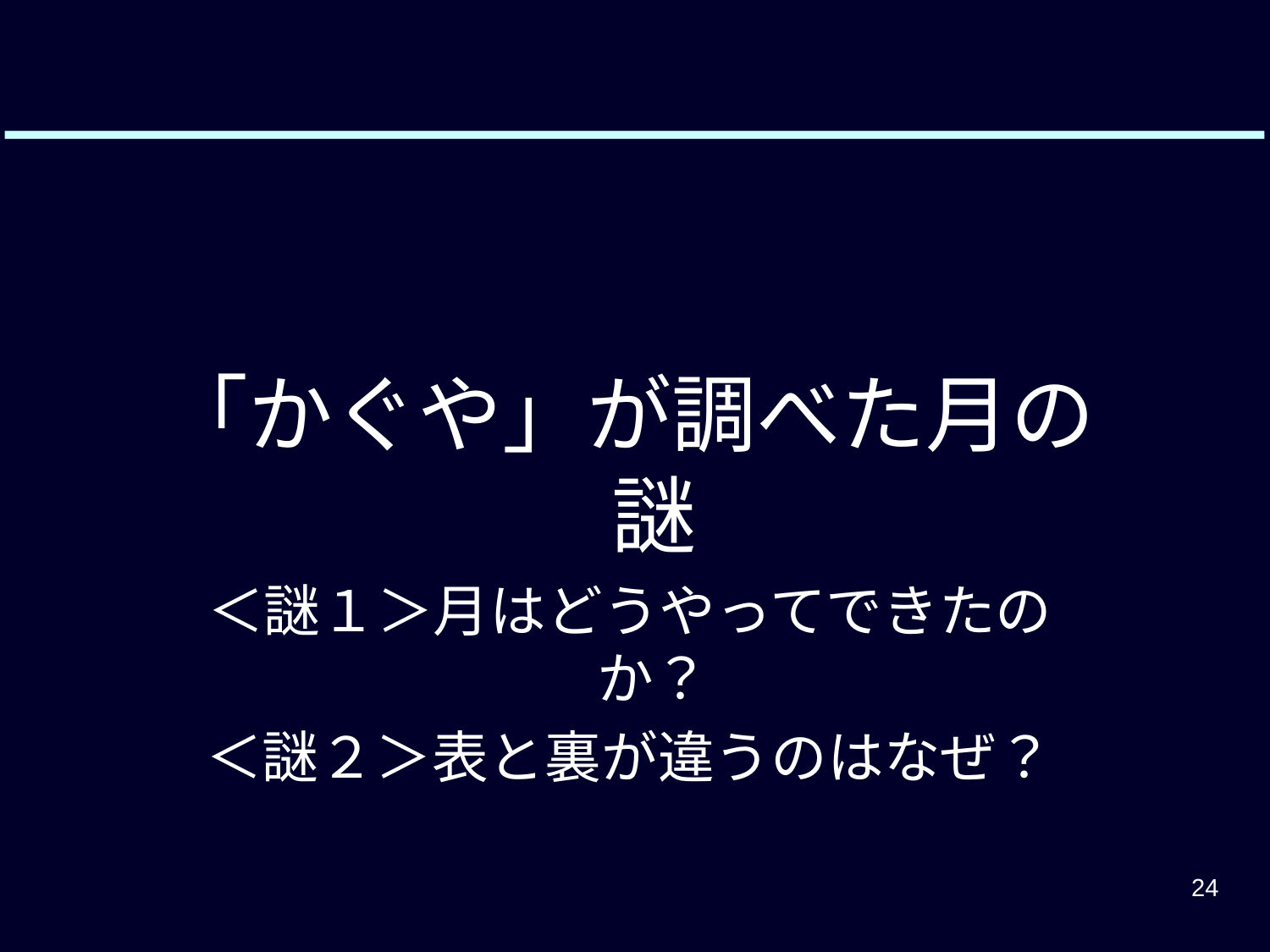

「かぐや」が調べた月の謎
＜謎１＞月はどうやってできたのか？
＜謎２＞表と裏が違うのはなぜ？
24